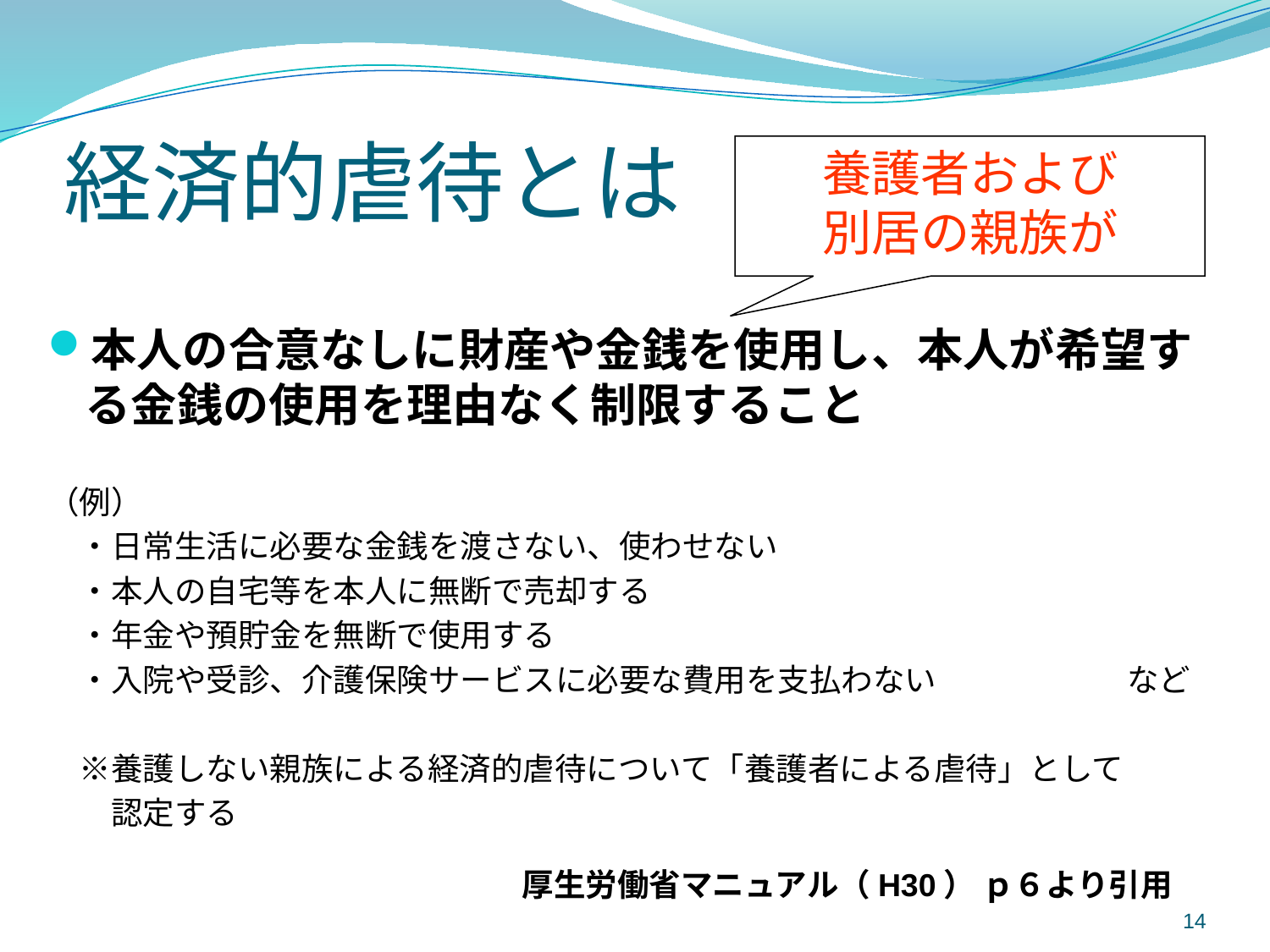

# 経済的虐待とは
養護者および
別居の親族が
本人の合意なしに財産や金銭を使用し、本人が希望する金銭の使用を理由なく制限すること

（例）
　・日常生活に必要な金銭を渡さない、使わせない
　・本人の自宅等を本人に無断で売却する
　・年金や預貯金を無断で使用する
　・入院や受診、介護保険サービスに必要な費用を支払わない　　　　　　など

　※養護しない親族による経済的虐待について「養護者による虐待」として
　　認定する
厚生労働省マニュアル（H30） ｐ６より引用
14